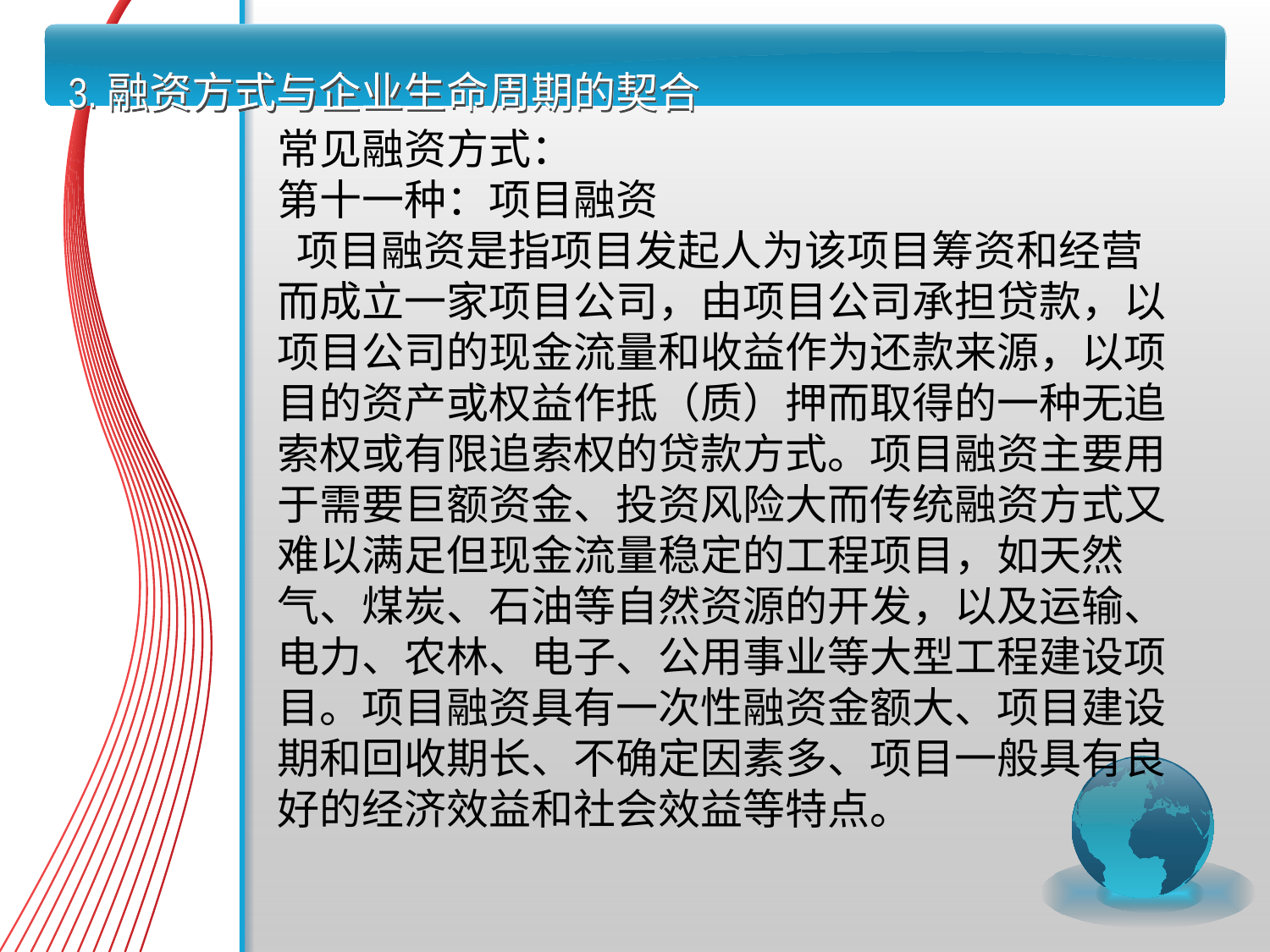

# 3.融资方式与企业生命周期的契合
常见融资方式：
第十一种：项目融资
 项目融资是指项目发起人为该项目筹资和经营而成立一家项目公司，由项目公司承担贷款，以项目公司的现金流量和收益作为还款来源，以项目的资产或权益作抵（质）押而取得的一种无追索权或有限追索权的贷款方式。项目融资主要用于需要巨额资金、投资风险大而传统融资方式又难以满足但现金流量稳定的工程项目，如天然气、煤炭、石油等自然资源的开发，以及运输、电力、农林、电子、公用事业等大型工程建设项目。项目融资具有一次性融资金额大、项目建设期和回收期长、不确定因素多、项目一般具有良好的经济效益和社会效益等特点。